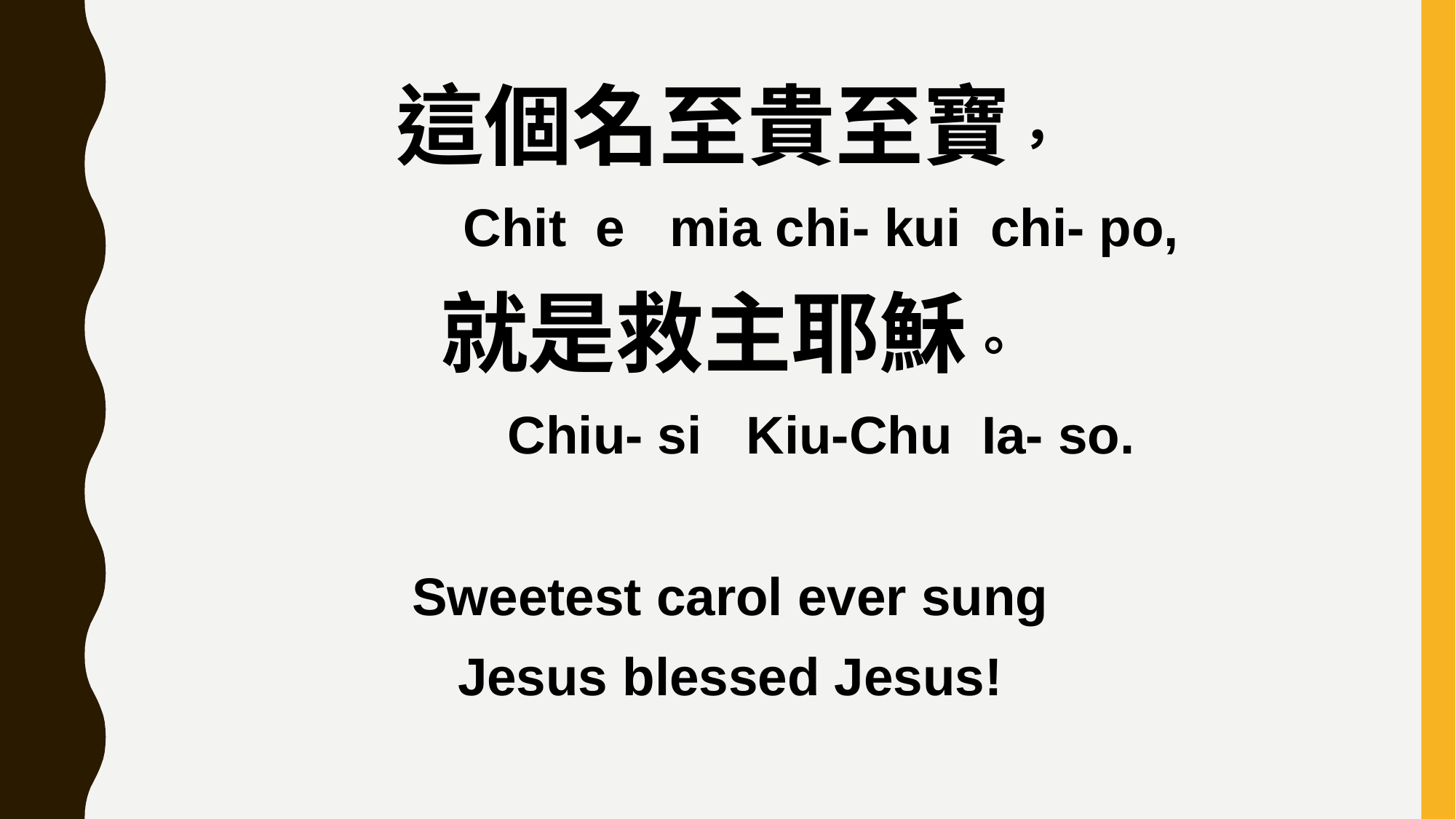

這個名至貴至寶，
                  Chit  e   mia chi- kui  chi- po,
就是救主耶穌。
                     Chiu- si   Kiu-Chu  Ia- so.

Sweetest carol ever sung
Jesus blessed Jesus!